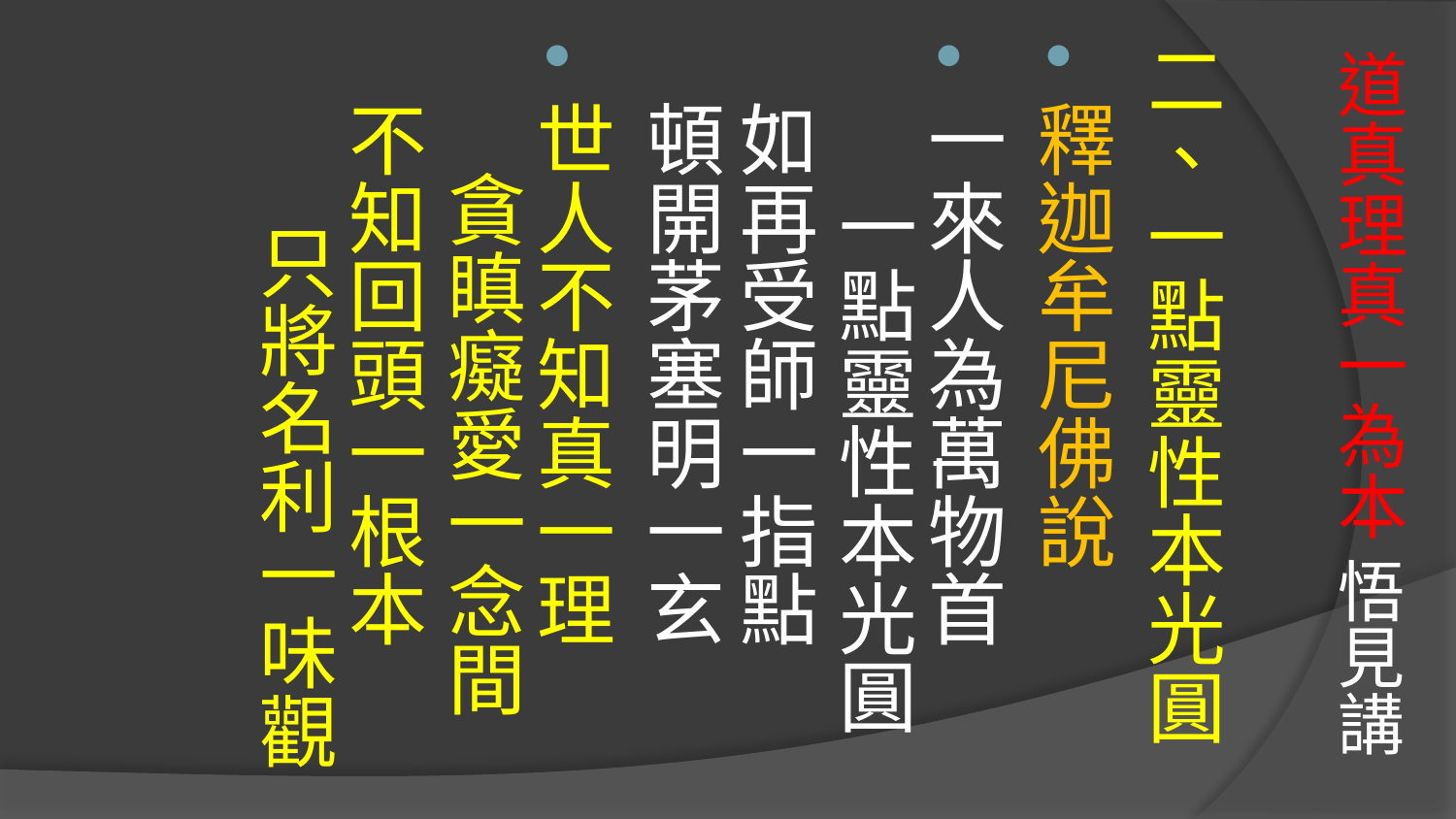

# 道真理真一為本 悟見講
二、一點靈性本光圓
釋迦牟尼佛說
一來人為萬物首             一點靈性本光圓
如再受師一指點       頓開茅塞明一玄
世人不知真一理            貪瞋癡愛一念間
不知回頭一根本               只將名利一味觀